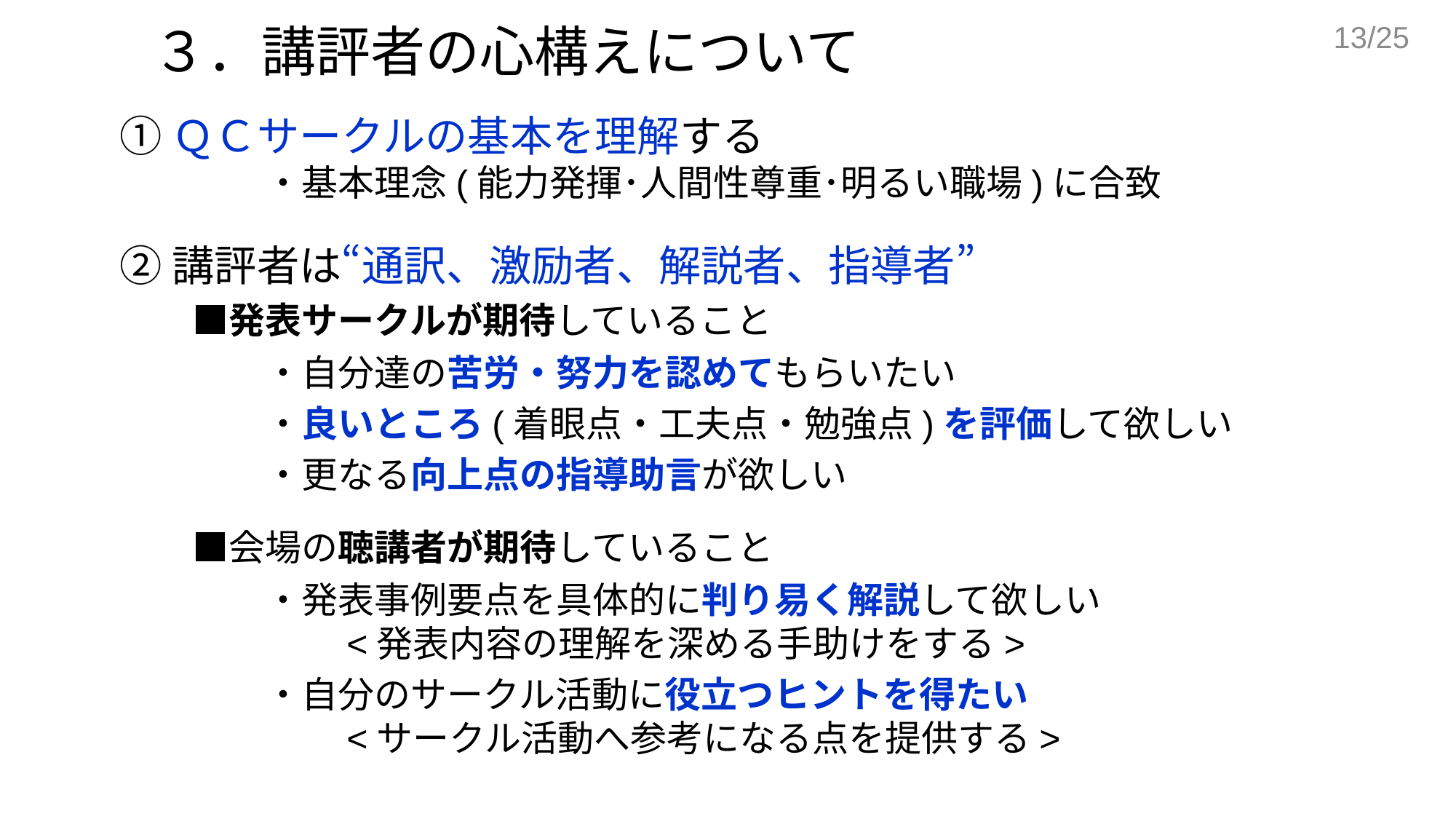

13/25
# ３．講評者の心構えについて
①ＱＣサークルの基本を理解する
　　　　・基本理念(能力発揮･人間性尊重･明るい職場)に合致
②講評者は“通訳、激励者、解説者、指導者”
　　■発表サークルが期待していること
　　　　・自分達の苦労・努力を認めてもらいたい
　　　　・良いところ(着眼点・工夫点・勉強点)を評価して欲しい
　　　　・更なる向上点の指導助言が欲しい

　　■会場の聴講者が期待していること
　　　　・発表事例要点を具体的に判り易く解説して欲しい
　　　　　　<発表内容の理解を深める手助けをする>
　　　　・自分のサークル活動に役立つヒントを得たい
　　　　　　<サークル活動へ参考になる点を提供する>